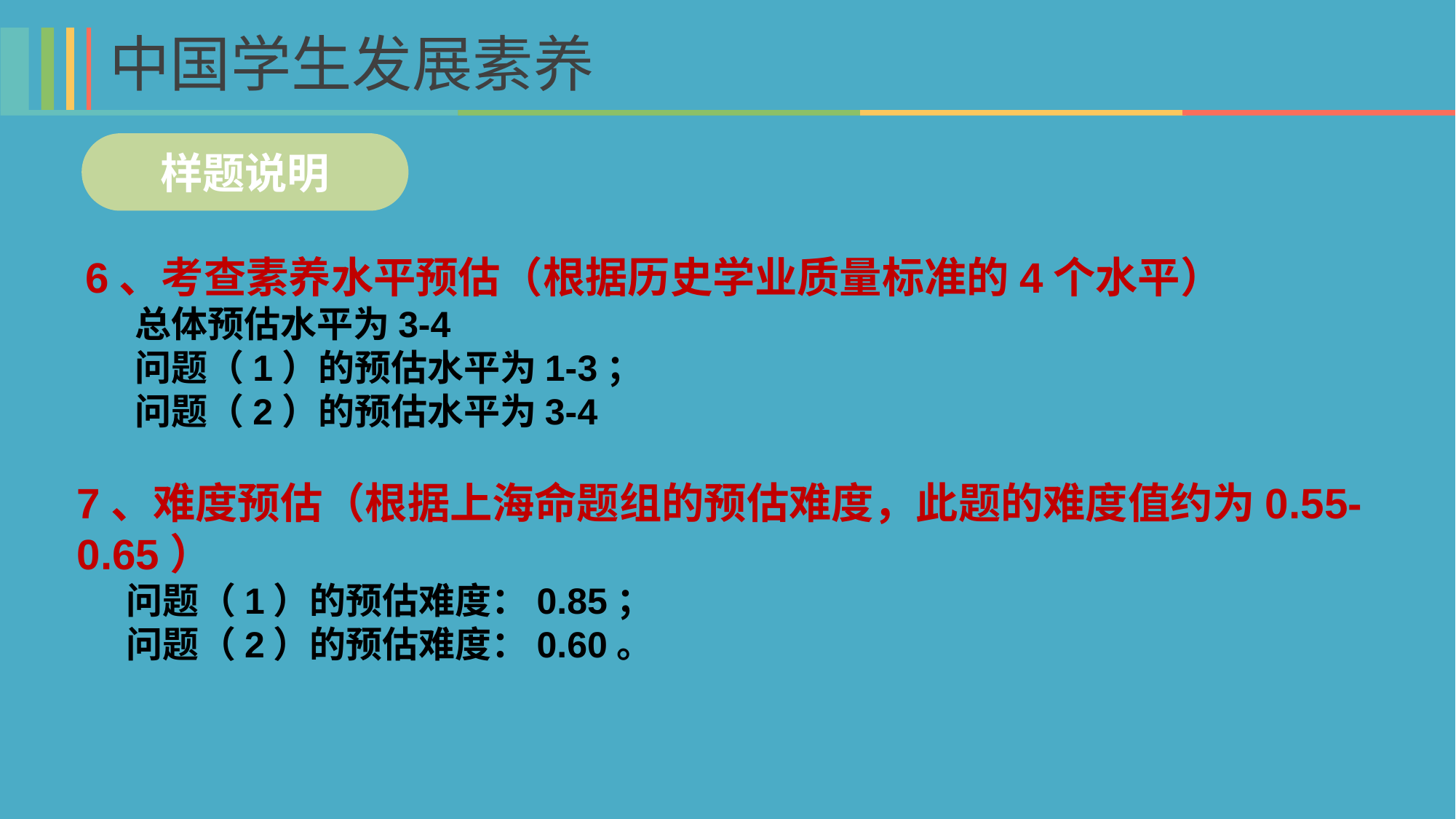

中国学生发展素养

样题说明
 6、考查素养水平预估（根据历史学业质量标准的4个水平）
      总体预估水平为3-4
      问题（1）的预估水平为1-3；
      问题（2）的预估水平为3-4

7、难度预估（根据上海命题组的预估难度，此题的难度值约为0.55-0.65）
     问题（1）的预估难度：0.85；
     问题（2）的预估难度：0.60。